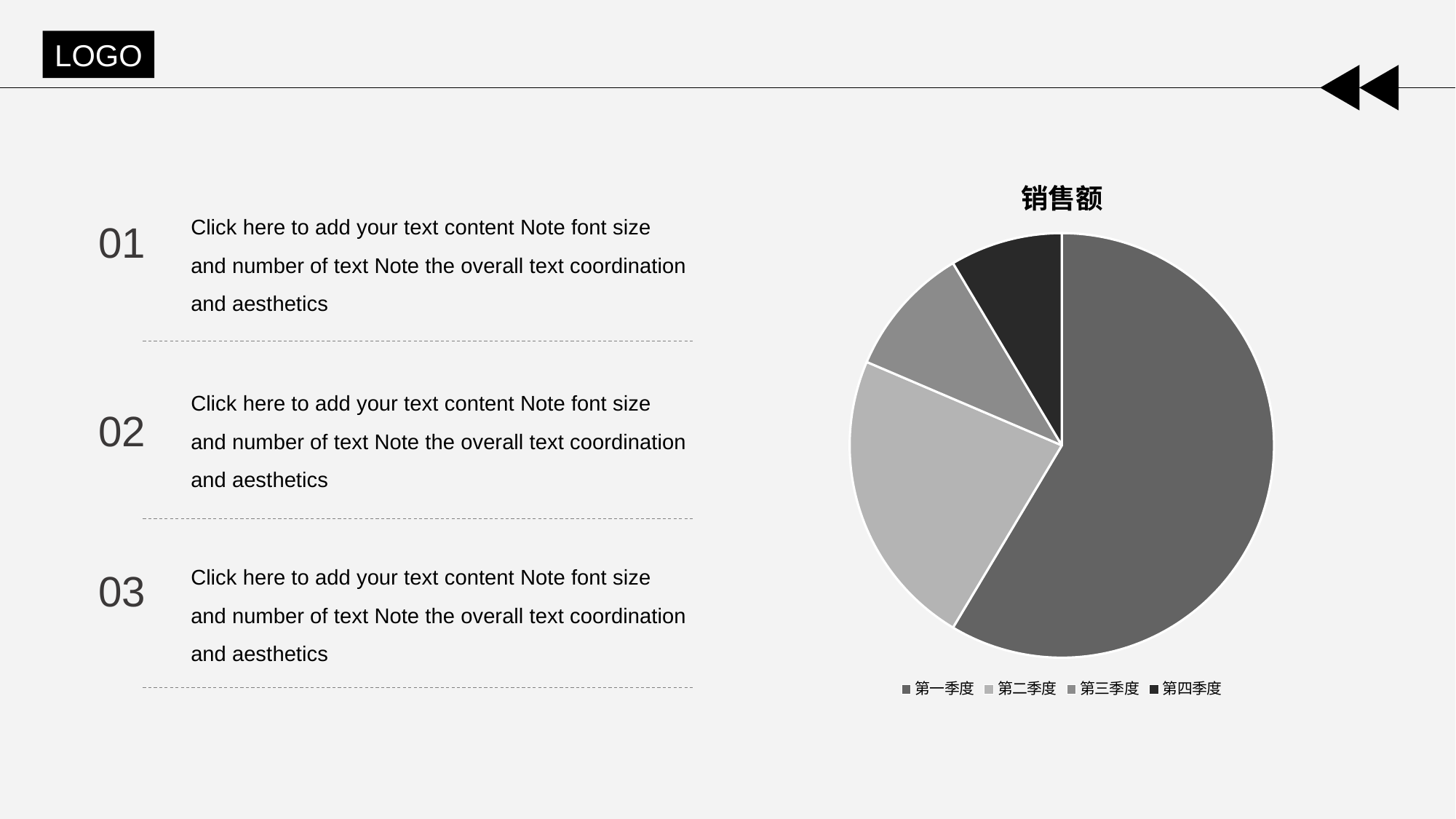

LOGO

### Chart:

| Category | 销售额 |
|---|---|
| 第一季度 | 8.2 |
| 第二季度 | 3.2 |
| 第三季度 | 1.4 |
| 第四季度 | 1.2 |
Click here to add your text content Note font size and number of text Note the overall text coordination and aesthetics

01
Click here to add your text content Note font size and number of text Note the overall text coordination and aesthetics
02
Click here to add your text content Note font size and number of text Note the overall text coordination and aesthetics
03